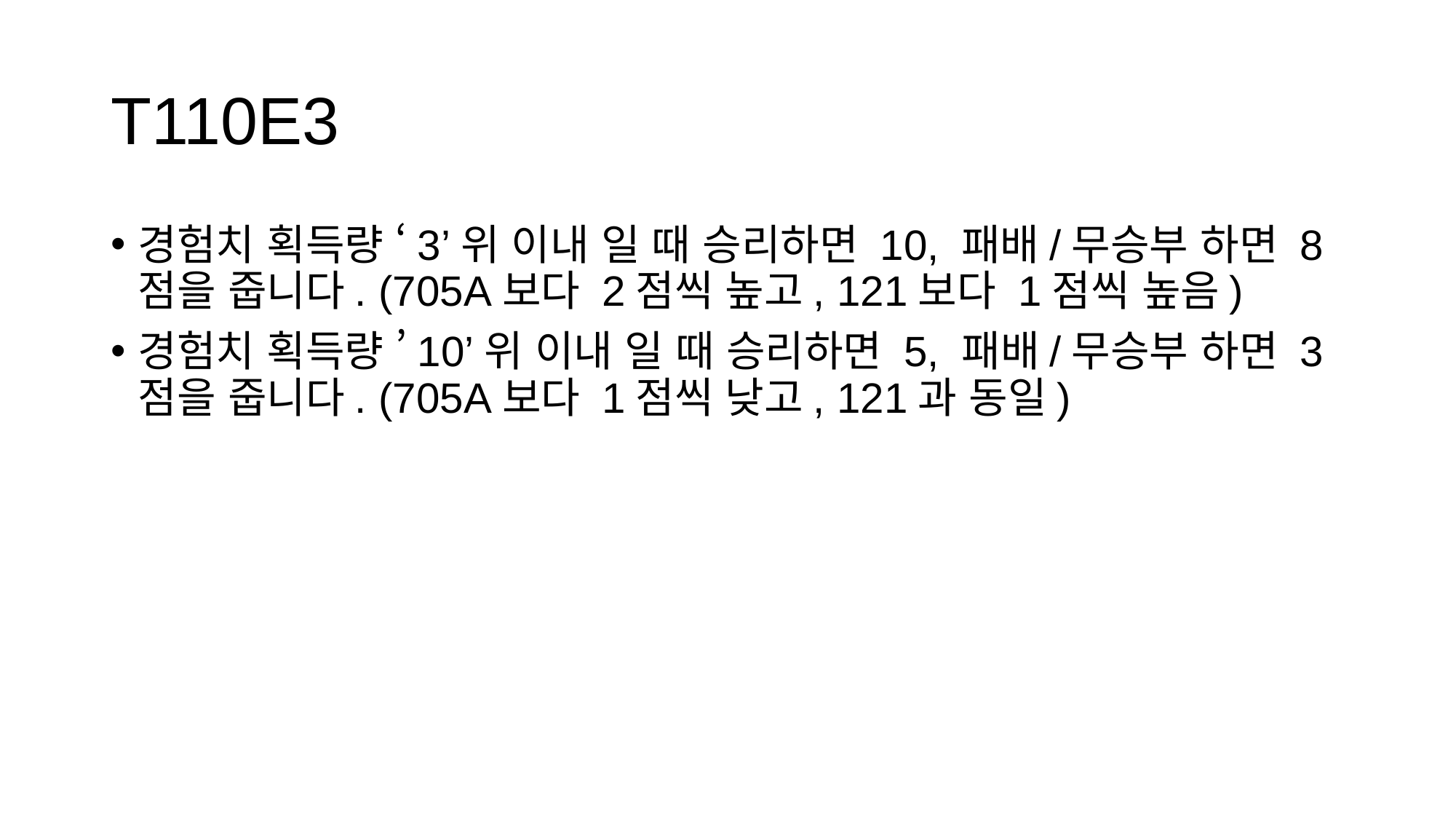

# T110E3
경험치 획득량 ‘3’위 이내 일 때 승리하면 10, 패배/무승부 하면 8점을 줍니다. (705A보다 2점씩 높고, 121보다 1점씩 높음)
경험치 획득량 ’10’위 이내 일 때 승리하면 5, 패배/무승부 하면 3점을 줍니다. (705A보다 1점씩 낮고, 121과 동일)